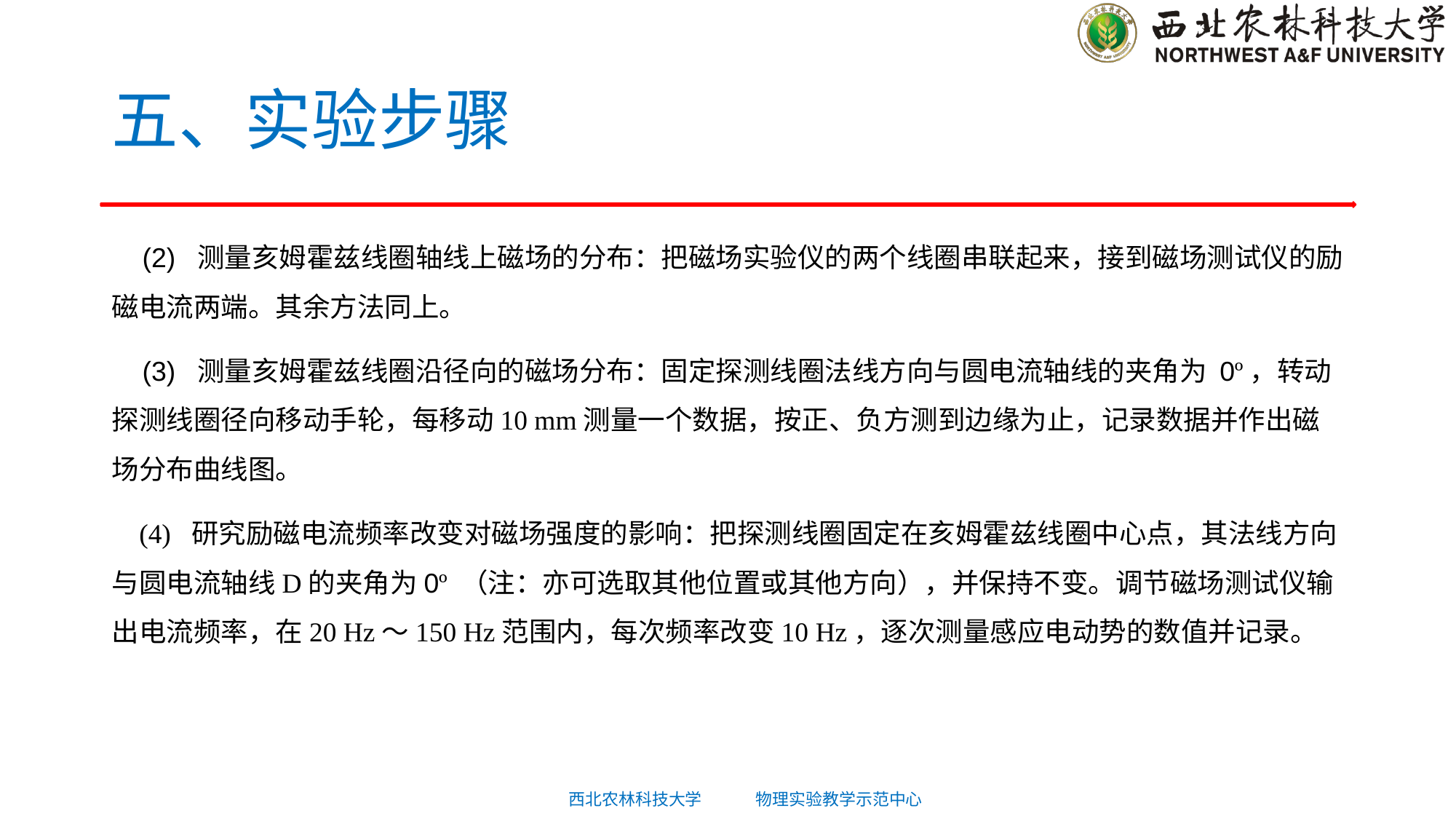

# 五、实验步骤
    (2)  测量亥姆霍兹线圈轴线上磁场的分布：把磁场实验仪的两个线圈串联起来，接到磁场测试仪的励磁电流两端。其余方法同上。
    (3)  测量亥姆霍兹线圈沿径向的磁场分布：固定探测线圈法线方向与圆电流轴线的夹角为 0º，转动探测线圈径向移动手轮，每移动10 mm测量一个数据，按正、负方测到边缘为止，记录数据并作出磁场分布曲线图。
    (4)  研究励磁电流频率改变对磁场强度的影响：把探测线圈固定在亥姆霍兹线圈中心点，其法线方向与圆电流轴线D的夹角为0º （注：亦可选取其他位置或其他方向），并保持不变。调节磁场测试仪输出电流频率，在20 Hz～150 Hz范围内，每次频率改变10 Hz，逐次测量感应电动势的数值并记录。